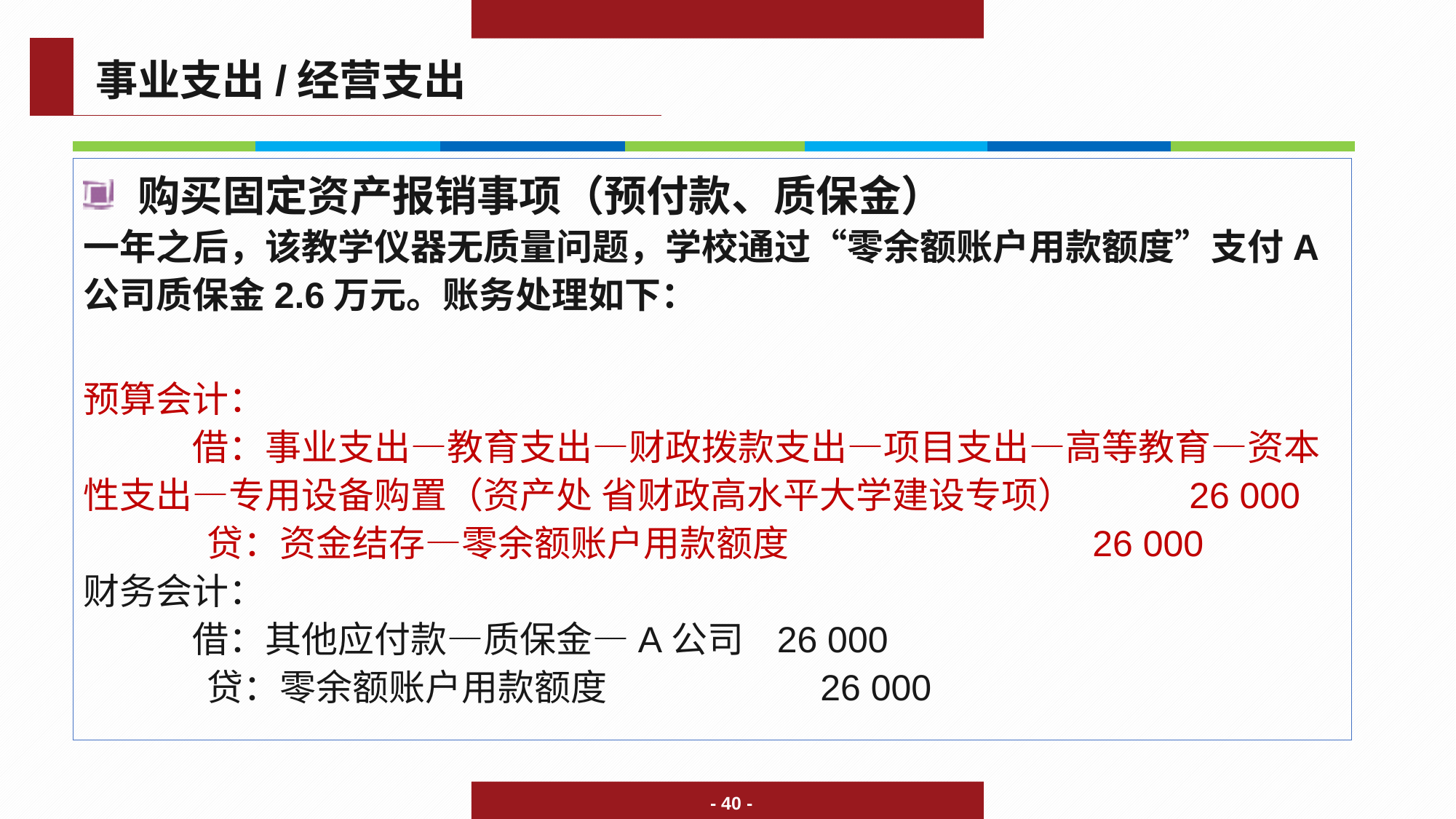

事业支出/经营支出

购买固定资产报销事项（预付款、质保金）
一年之后，该教学仪器无质量问题，学校通过“零余额账户用款额度”支付A公司质保金2.6万元。账务处理如下：

预算会计：
 	借：事业支出—教育支出—财政拨款支出—项目支出—高等教育—资本性支出—专用设备购置（资产处 省财政高水平大学建设专项）             26 000
              贷：资金结存—零余额账户用款额度                                    26 000
财务会计：
     	借：其他应付款—质保金—A公司   26 000
              贷：零余额账户用款额度                         26 000

- 40 -